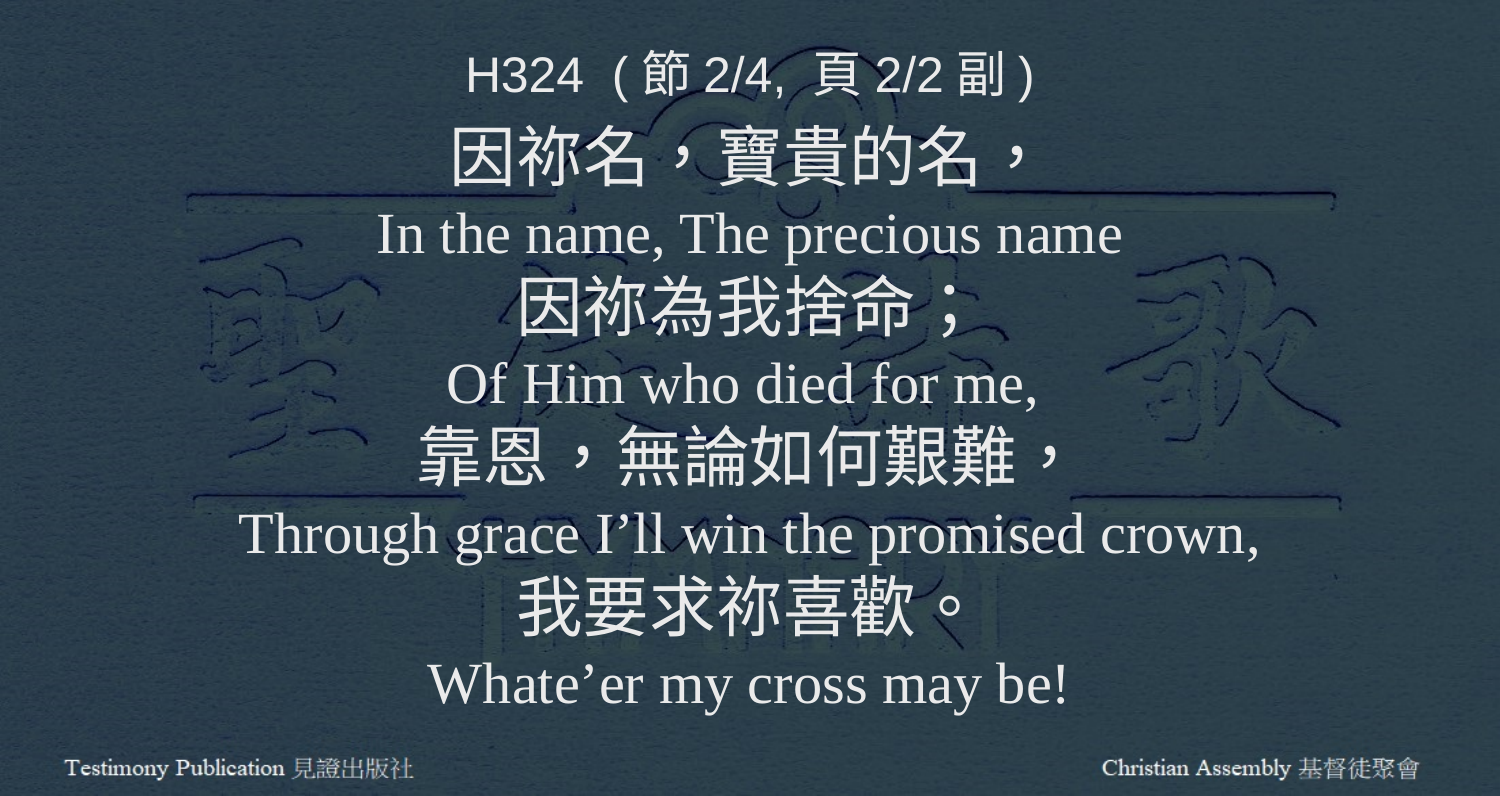

H324  (節2/4, 頁2/2副)
因祢名，寶貴的名，
In the name, The precious name
因祢為我捨命；
Of Him who died for me,
靠恩，無論如何艱難，
Through grace I’ll win the promised crown,
我要求祢喜歡。
Whate’er my cross may be!